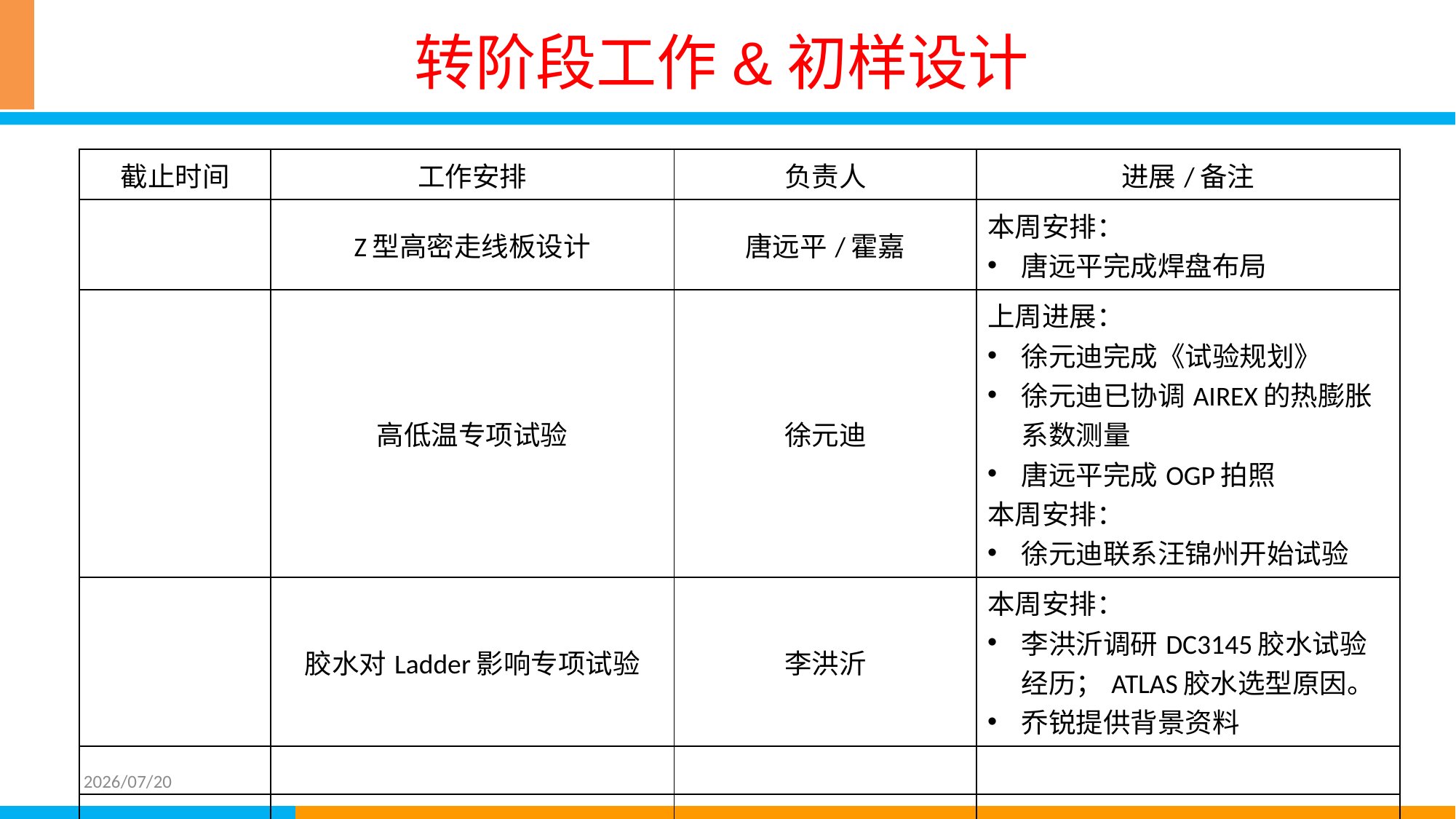

# 转阶段工作&初样设计
| 截止时间 | 工作安排 | 负责人 | 进展/备注 |
| --- | --- | --- | --- |
|  | Z型高密走线板设计 | 唐远平/霍嘉 | 本周安排： 唐远平完成焊盘布局 |
|  | 高低温专项试验 | 徐元迪 | 上周进展： 徐元迪完成《试验规划》 徐元迪已协调AIREX的热膨胀系数测量 唐远平完成OGP拍照 本周安排： 徐元迪联系汪锦州开始试验 |
|  | 胶水对Ladder影响专项试验 | 李洪沂 | 本周安排： 李洪沂调研DC3145胶水试验经历；ATLAS胶水选型原因。 乔锐提供背景资料 |
|  |  |  |  |
|  |  |  |  |
|  |  |  |  |
|  |  |  |  |
|  |  |  |  |
|  |  |  |  |
|  |  |  |  |
|  |  |  |  |
2026/07/20